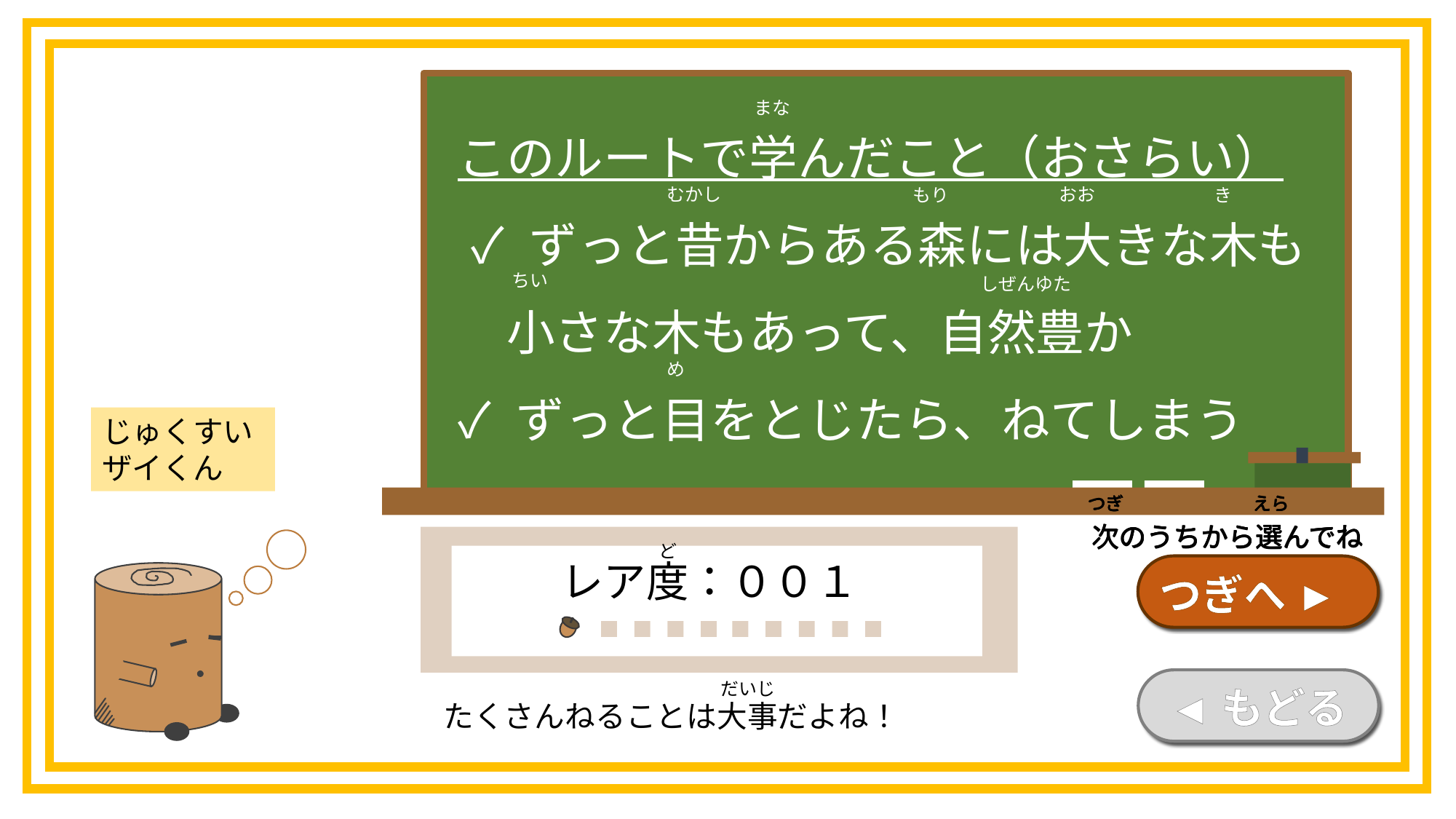

まな
このルートで学んだこと（おさらい）
 ✓ ずっと昔からある森には大きな木も
　小さな木もあって、自然豊か
✓ ずっと目をとじたら、ねてしまう
おお
むかし
もり
き
ちい
しぜんゆた
め
じゅくすい
ザイくん
つぎ
えら
次のうちから選んでね
つぎ
えら
次のうちから選んでね
つぎ
えら
次のうちから選んでね
つぎ
えら
次のうちから選んでね

ど

レア度：００１

つぎへ ►

だいじ
◄もどる
たくさんねることは大事だよね！